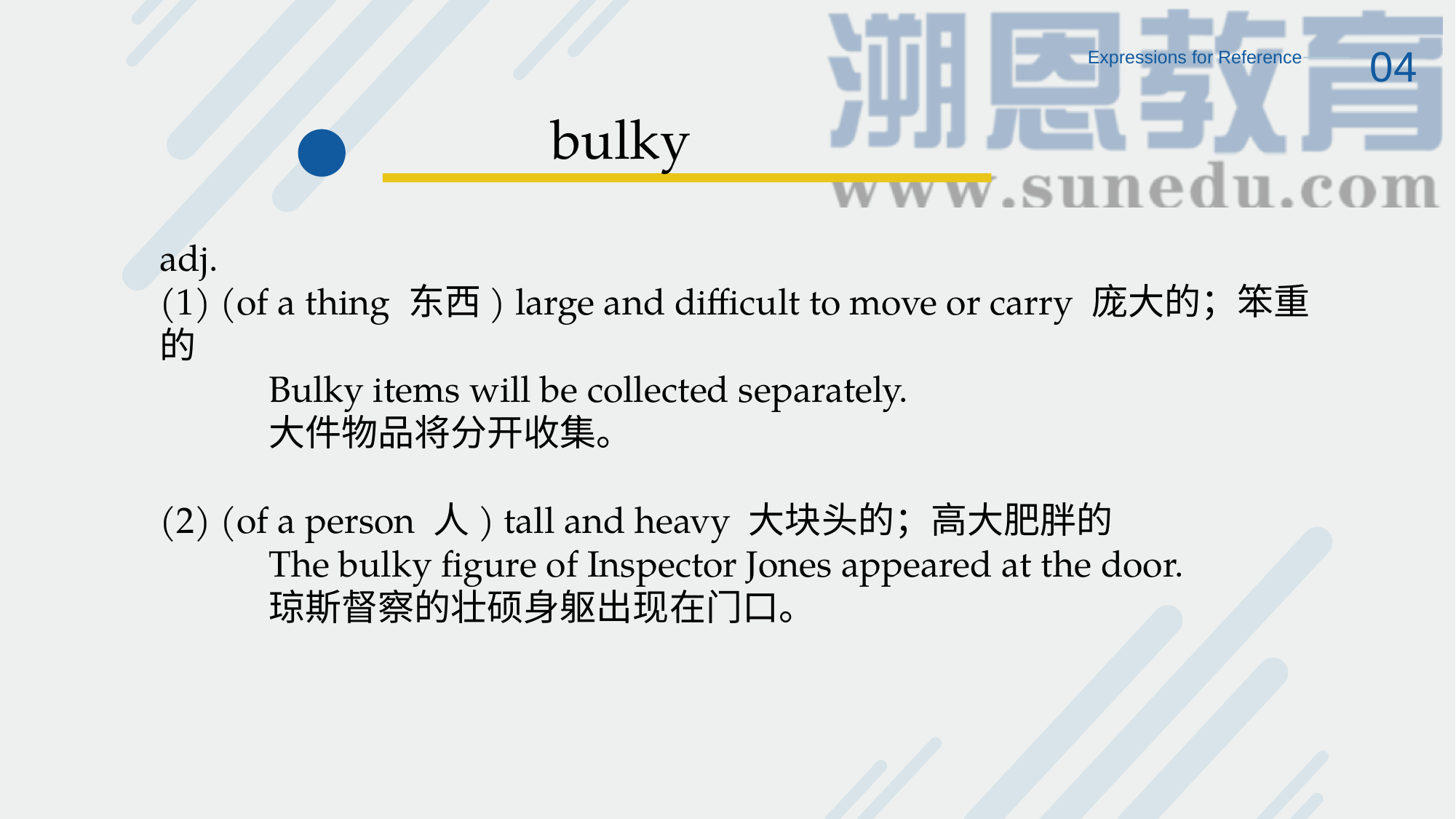

04
Expressions for Reference
bulky

adj.
(1) (of a thing 东西) large and difficult to move or carry 庞大的；笨重的
Bulky items will be collected separately.
大件物品将分开收集。

(2) (of a person 人) tall and heavy 大块头的；高大肥胖的
The bulky figure of Inspector Jones appeared at the door.
琼斯督察的壮硕身躯出现在门口。